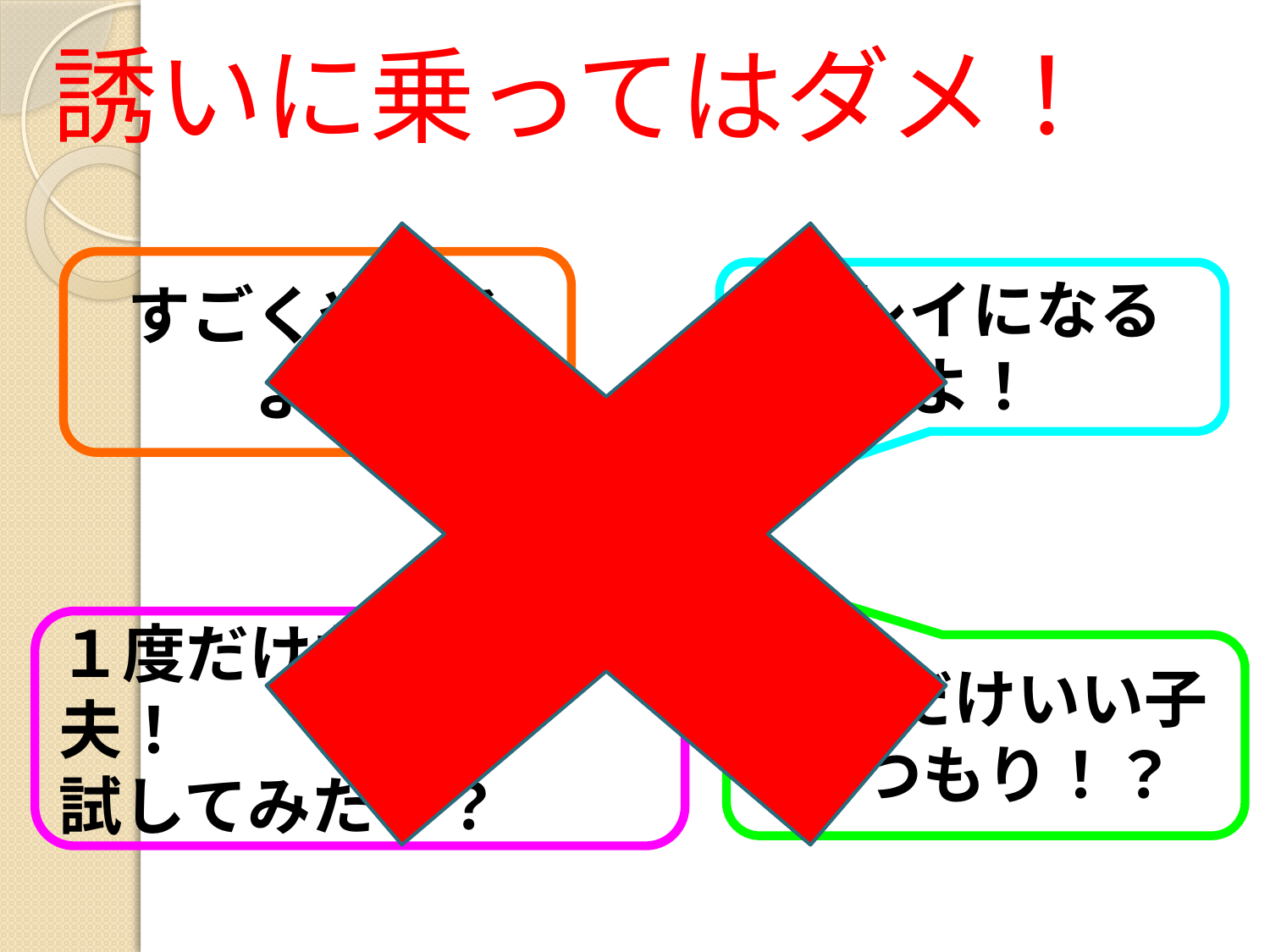

誘いに乗ってはダメ！

すごくやせるよ！
キレイになるよ！
１度だけなら大丈夫！
試してみたら？
自分だけいい子のつもり！？